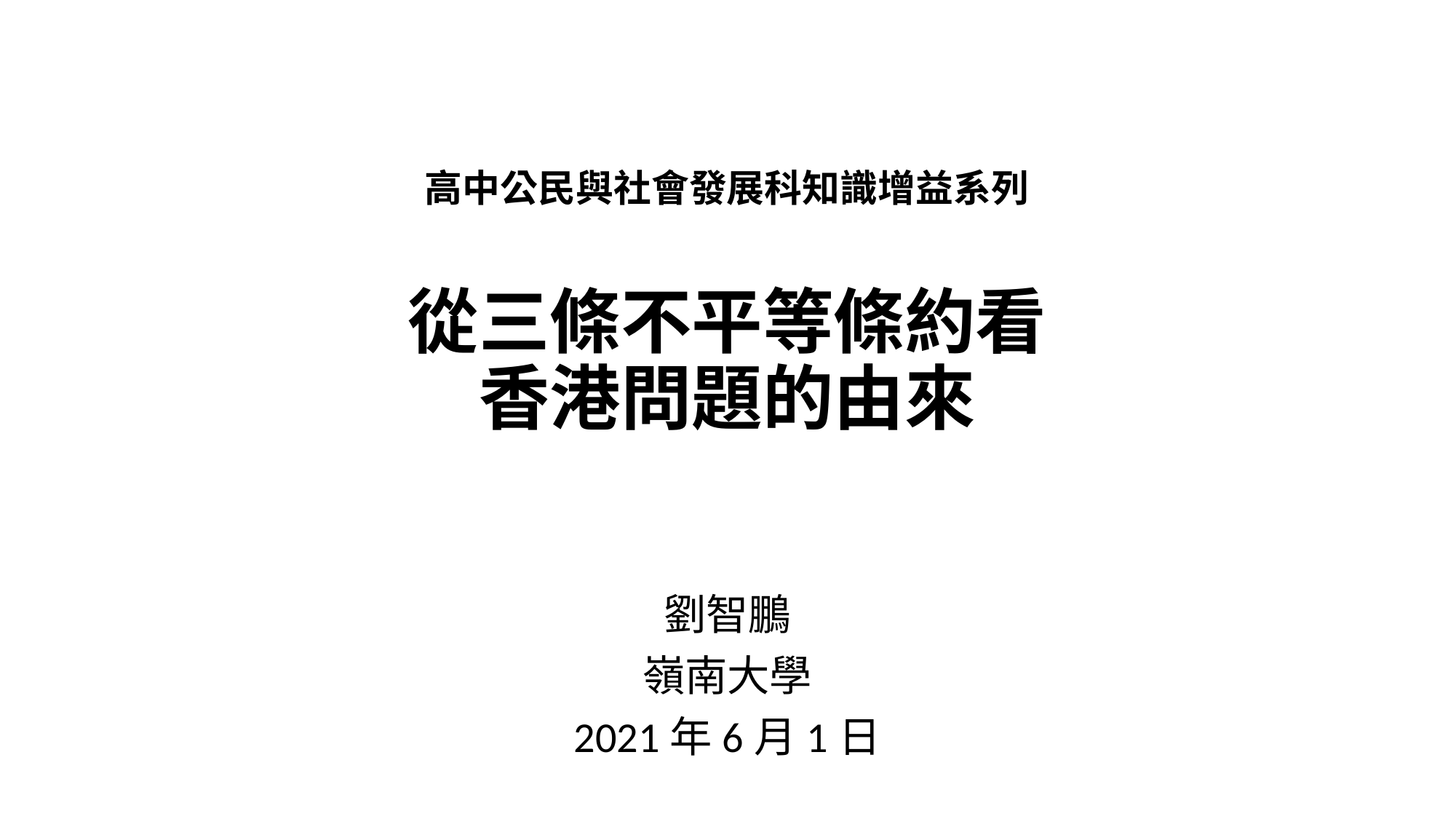

# 高中公民與社會發展科知識增益系列 從三條不平等條約看 香港問題的由來

劉智鵬
嶺南大學
2021年6月1日